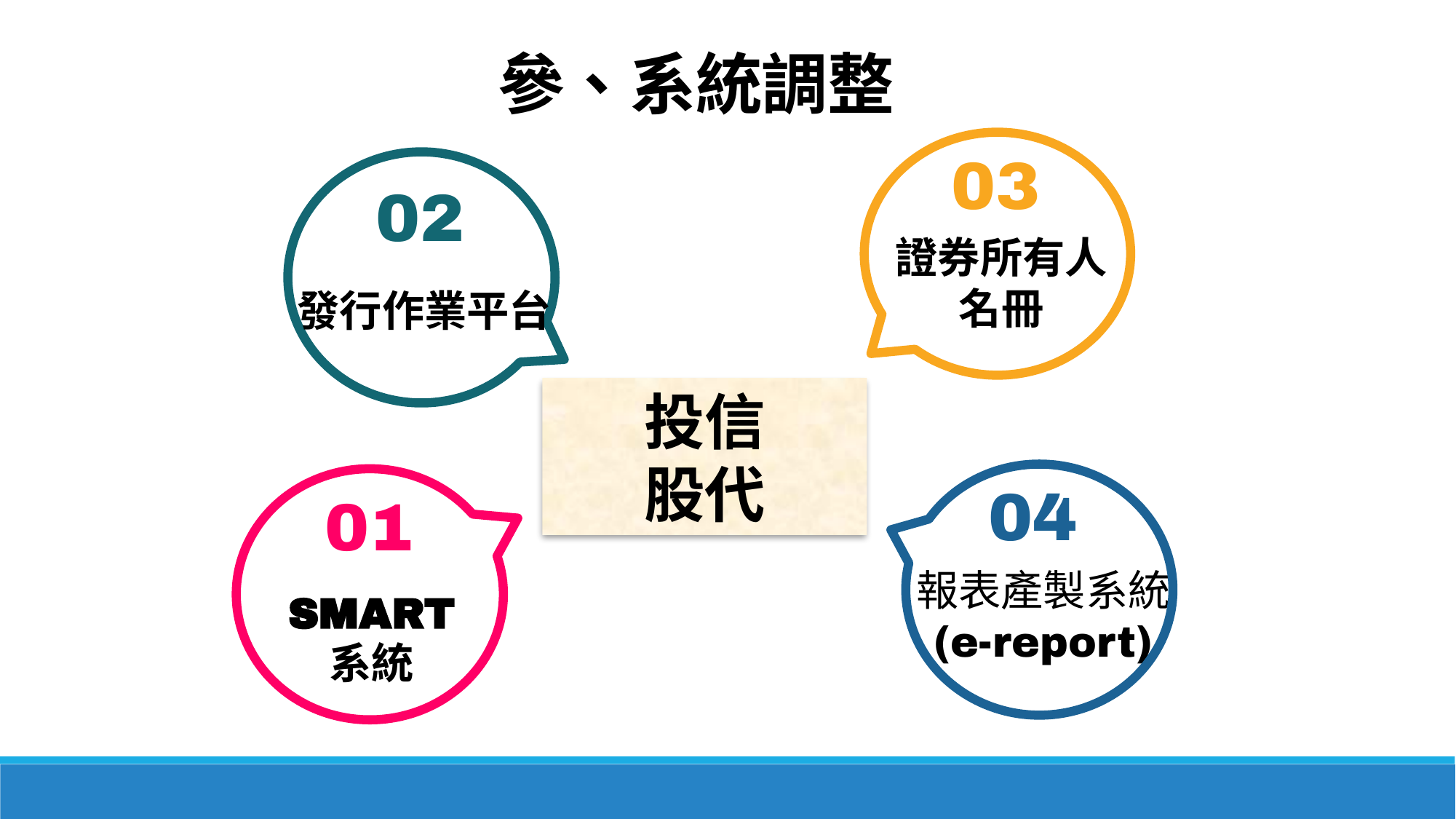

參、系統調整

03

02
證券所有人
名冊
發行作業平台
投信
股代

04
01
報表產製系統
(e-report)
SMART
系統